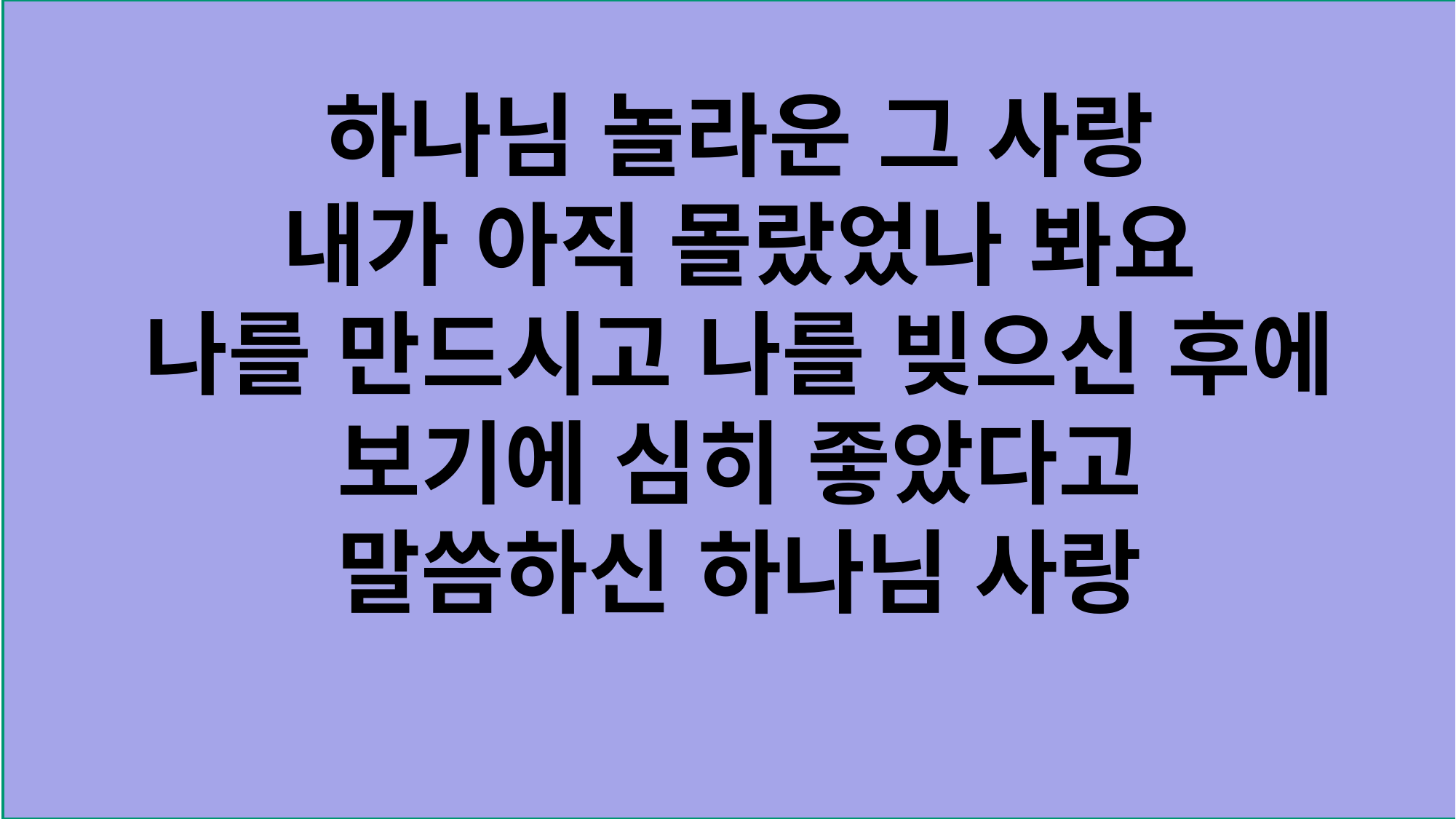

하나님 놀라운 그 사랑
내가 아직 몰랐었나 봐요
나를 만드시고 나를 빚으신 후에
보기에 심히 좋았다고
말씀하신 하나님 사랑